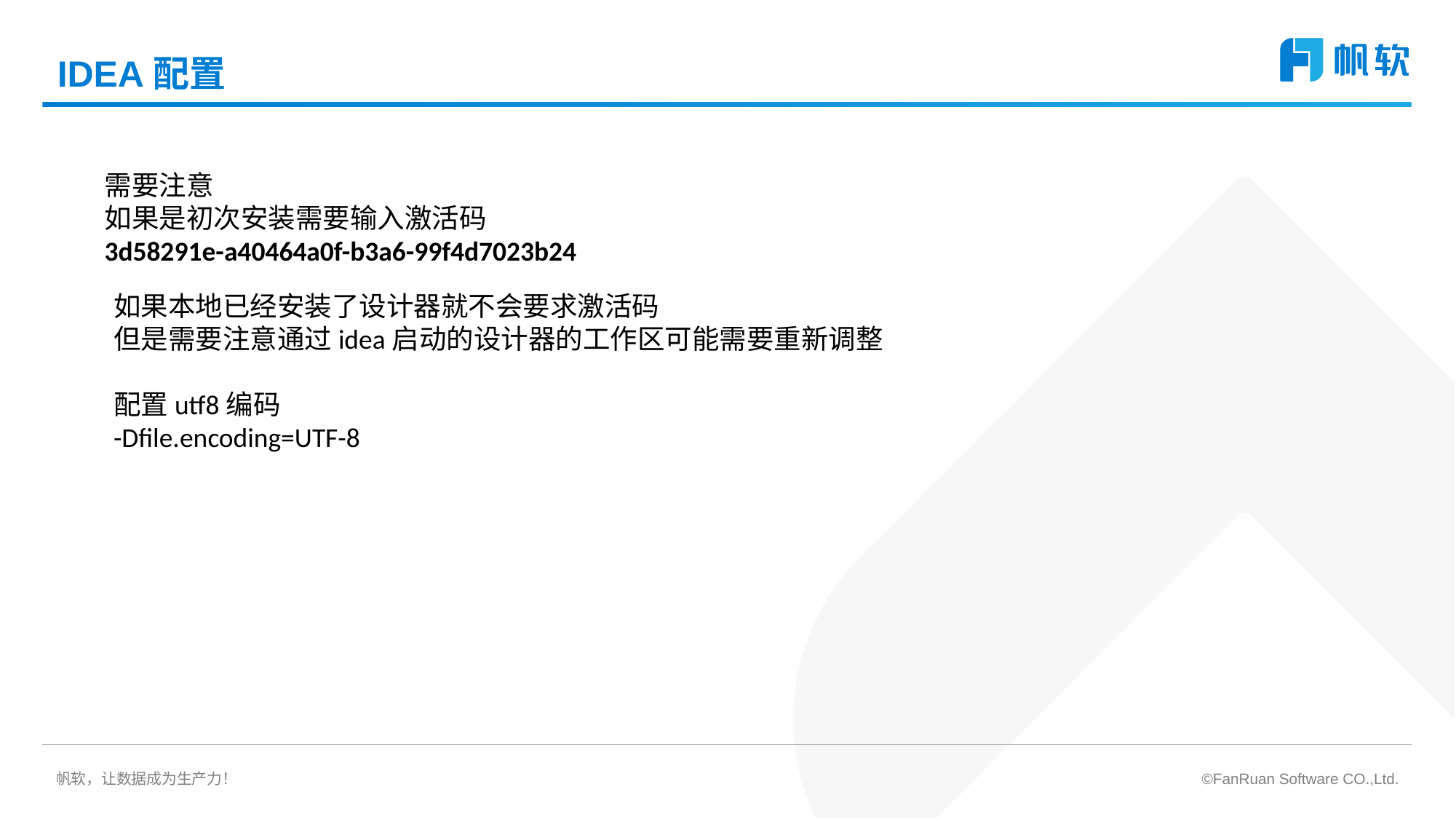

# IDEA配置
需要注意
如果是初次安装需要输入激活码
3d58291e-a40464a0f-b3a6-99f4d7023b24
如果本地已经安装了设计器就不会要求激活码
但是需要注意通过idea启动的设计器的工作区可能需要重新调整

配置utf8编码
-Dfile.encoding=UTF-8